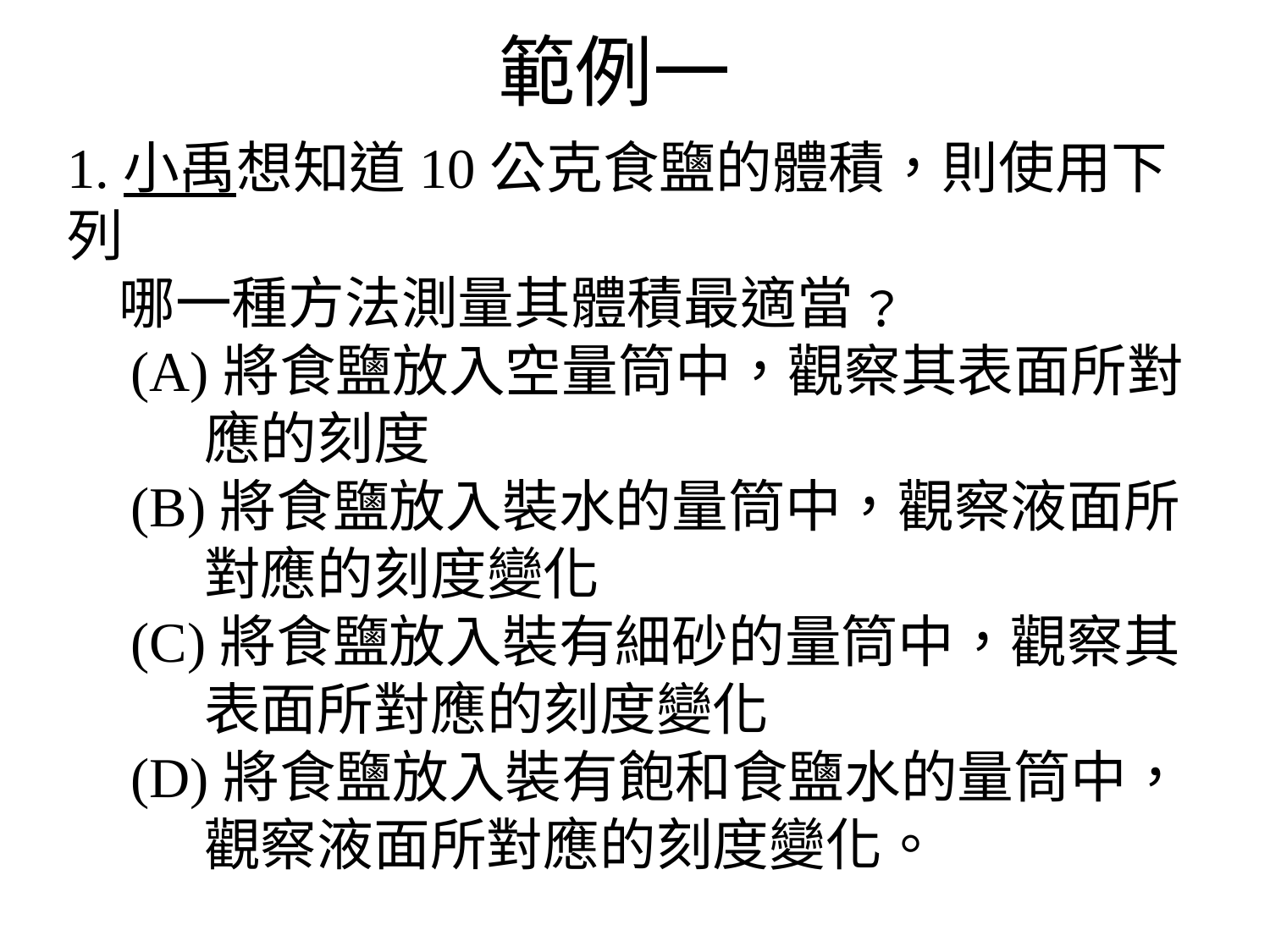

範例一
1.小禹想知道10公克食鹽的體積，則使用下列
   哪一種方法測量其體積最適當﹖
(A)將食鹽放入空量筒中，觀察其表面所對應的刻度
(B)將食鹽放入裝水的量筒中，觀察液面所對應的刻度變化
(C)將食鹽放入裝有細砂的量筒中，觀察其表面所對應的刻度變化
(D)將食鹽放入裝有飽和食鹽水的量筒中，觀察液面所對應的刻度變化。